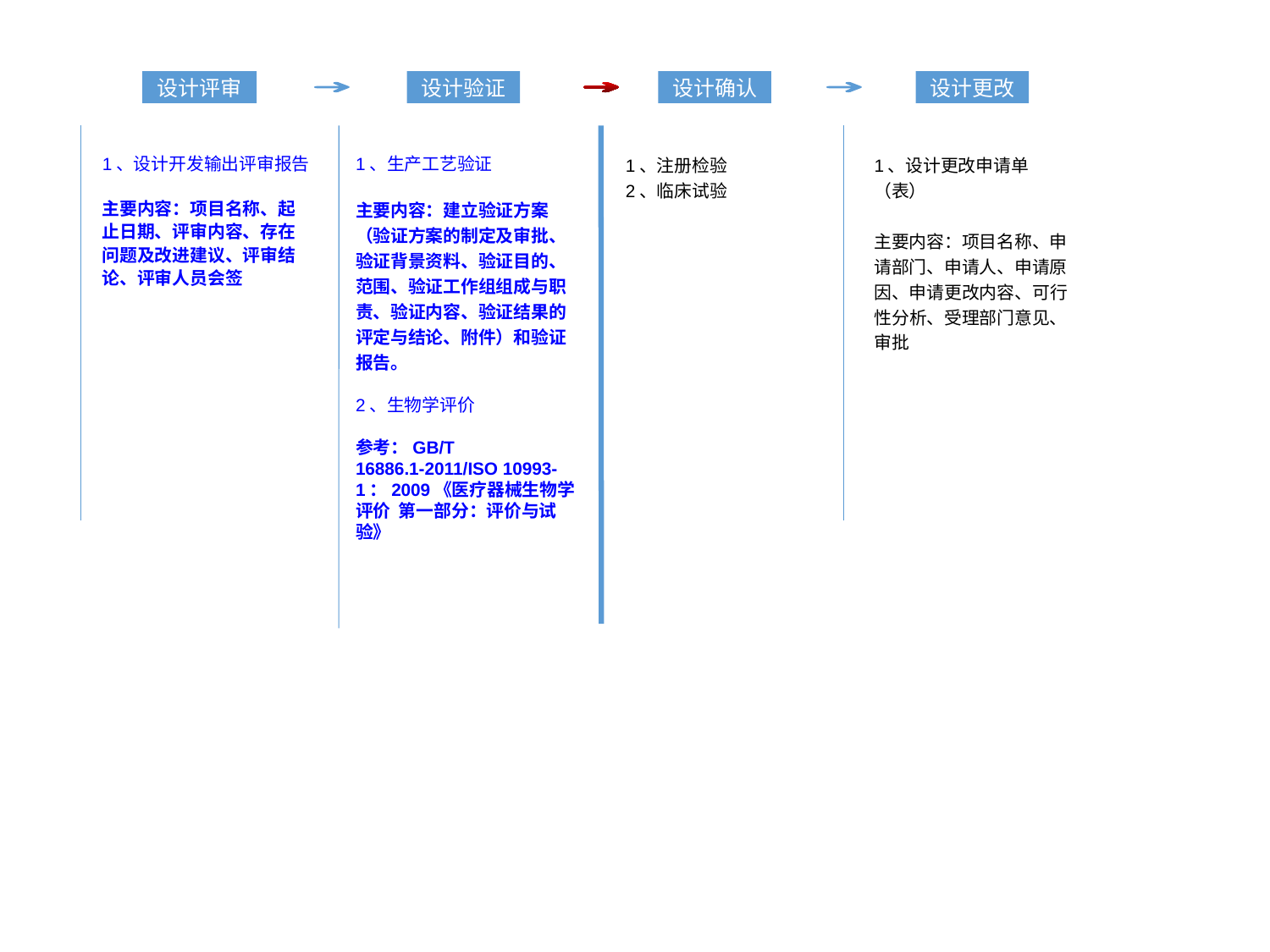

设计评审
设计验证
设计确认
设计更改

1、注册检验
2、临床试验
1、设计更改申请单（表）

主要内容：项目名称、申请部门、申请人、申请原因、申请更改内容、可行性分析、受理部门意见、审批

1、设计开发输出评审报告

主要内容：项目名称、起止日期、评审内容、存在问题及改进建议、评审结论、评审人员会签

1、生产工艺验证

主要内容：建立验证方案（验证方案的制定及审批、验证背景资料、验证目的、范围、验证工作组组成与职责、验证内容、验证结果的评定与结论、附件）和验证报告。

2、生物学评价

参考：GB/T 16886.1-2011/ISO 10993-1：2009《医疗器械生物学评价  第一部分：评价与试验》

26